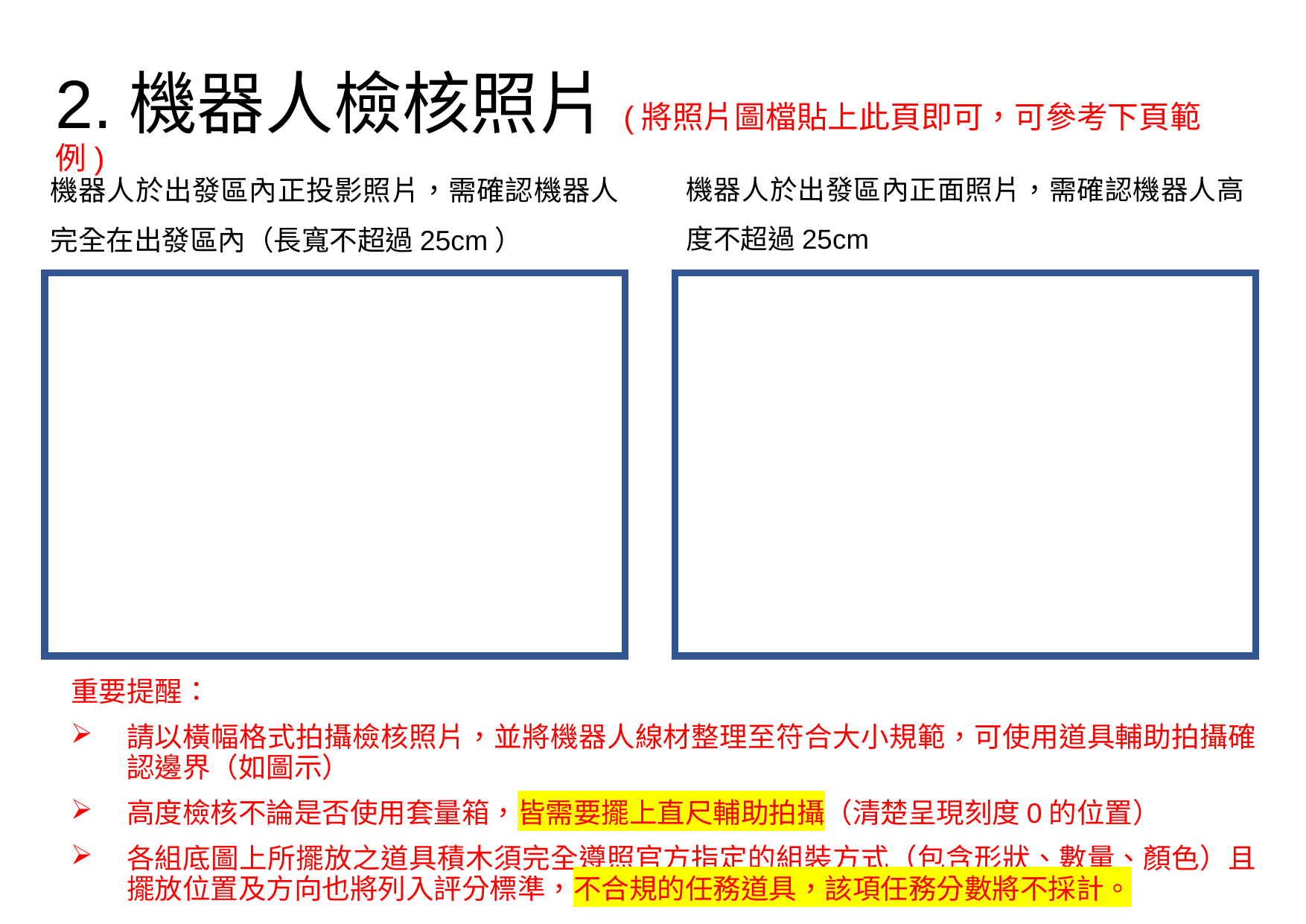

# 2.機器人檢核照片(將照片圖檔貼上此頁即可，可參考下頁範例)
機器人於出發區內正投影照片，需確認機器人完全在出發區內（長寬不超過25cm）

機器人於出發區內正面照片，需確認機器人高度不超過25cm

重要提醒：
請以橫幅格式拍攝檢核照片，並將機器人線材整理至符合大小規範，可使用道具輔助拍攝確認邊界（如圖示）
高度檢核不論是否使用套量箱，皆需要擺上直尺輔助拍攝（清楚呈現刻度0的位置）
各組底圖上所擺放之道具積木須完全遵照官方指定的組裝方式（包含形狀、數量、顏色）且擺放位置及方向也將列入評分標準，不合規的任務道具，該項任務分數將不採計。